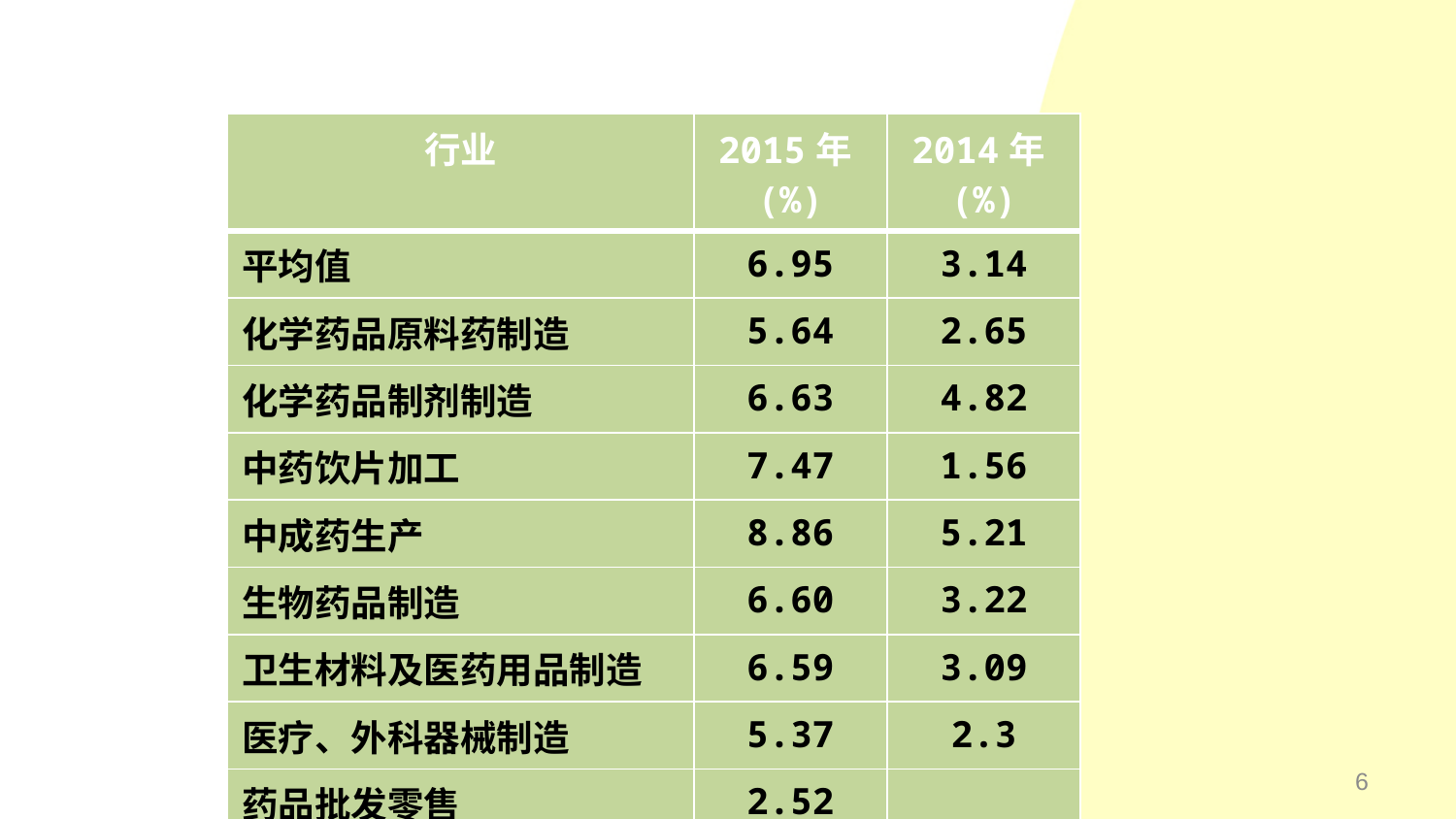

| 行业 | 2015年(%) | 2014年(%) |
| --- | --- | --- |
| 平均值 | 6.95 | 3.14 |
| 化学药品原料药制造 | 5.64 | 2.65 |
| 化学药品制剂制造 | 6.63 | 4.82 |
| 中药饮片加工 | 7.47 | 1.56 |
| 中成药生产 | 8.86 | 5.21 |
| 生物药品制造 | 6.60 | 3.22 |
| 卫生材料及医药用品制造 | 6.59 | 3.09 |
| 医疗、外科器械制造 | 5.37 | 2.3 |
| 药品批发零售 | 2.52 |  |
6